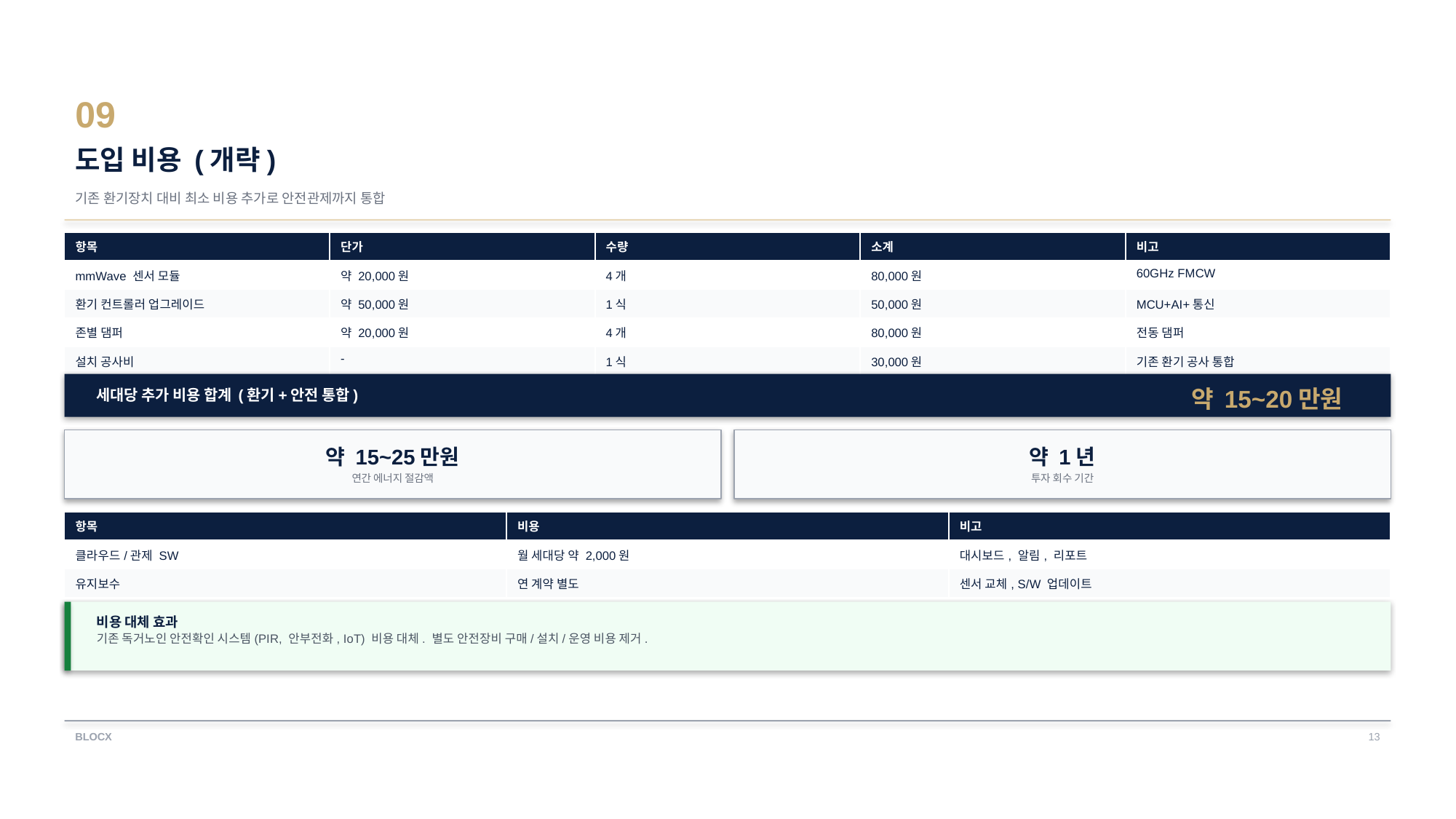

09
도입 비용 (개략)
기존 환기장치 대비 최소 비용 추가로 안전관제까지 통합

| 항목 | 단가 | 수량 | 소계 | 비고 |
| --- | --- | --- | --- | --- |
| mmWave 센서 모듈 | 약 20,000원 | 4개 | 80,000원 | 60GHz FMCW |
| 환기 컨트롤러 업그레이드 | 약 50,000원 | 1식 | 50,000원 | MCU+AI+통신 |
| 존별 댐퍼 | 약 20,000원 | 4개 | 80,000원 | 전동 댐퍼 |
| 설치 공사비 | - | 1식 | 30,000원 | 기존 환기 공사 통합 |

약 15~20만원
세대당 추가 비용 합계 (환기+안전 통합)

약 15~25만원
약 1년
연간 에너지 절감액
투자 회수 기간
| 항목 | 비용 | 비고 |
| --- | --- | --- |
| 클라우드/관제 SW | 월 세대당 약 2,000원 | 대시보드, 알림, 리포트 |
| 유지보수 | 연 계약 별도 | 센서 교체, S/W 업데이트 |

비용 대체 효과
기존 독거노인 안전확인 시스템(PIR, 안부전화, IoT) 비용 대체. 별도 안전장비 구매/설치/운영 비용 제거.

BLOCX
13